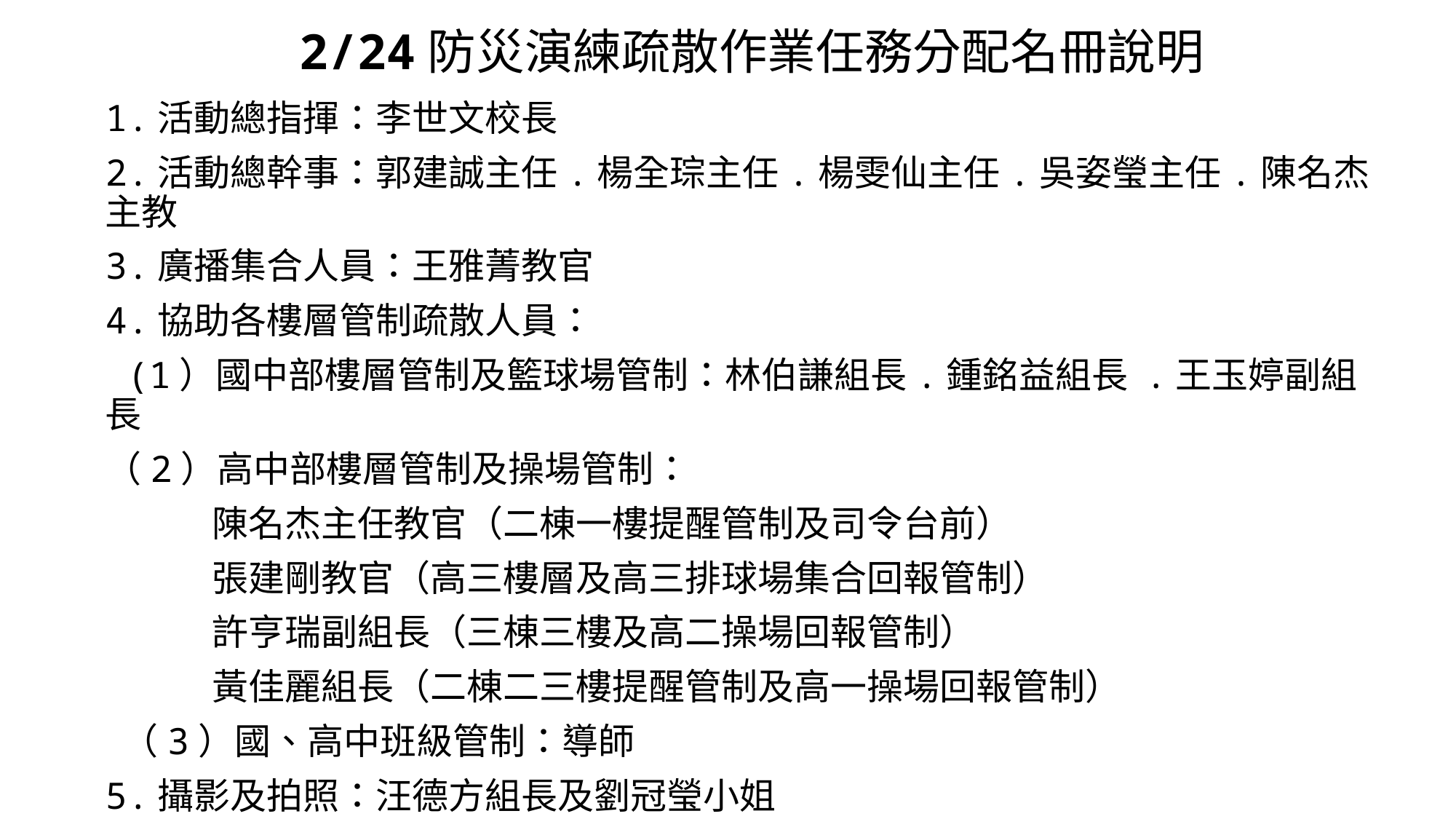

# 2/24防災演練疏散作業任務分配名冊說明
1.活動總指揮：李世文校長
2.活動總幹事：郭建誠主任.楊全琮主任.楊雯仙主任.吳姿瑩主任.陳名杰主教
3.廣播集合人員：王雅菁教官
4.協助各樓層管制疏散人員：
 (1）國中部樓層管制及籃球場管制：林伯謙組長.鍾銘益組長 .王玉婷副組長
（2）高中部樓層管制及操場管制：
            陳名杰主任教官（二棟一樓提醒管制及司令台前）
            張建剛教官（高三樓層及高三排球場集合回報管制）
            許亨瑞副組長（三棟三樓及高二操場回報管制）
            黃佳麗組長（二棟二三樓提醒管制及高一操場回報管制）
 （3）國、高中班級管制：導師
5.攝影及拍照：汪德方組長及劉冠瑩小姐
6.操場司令臺廣播器：黃詩茹副組長及吳鈺涵副組長